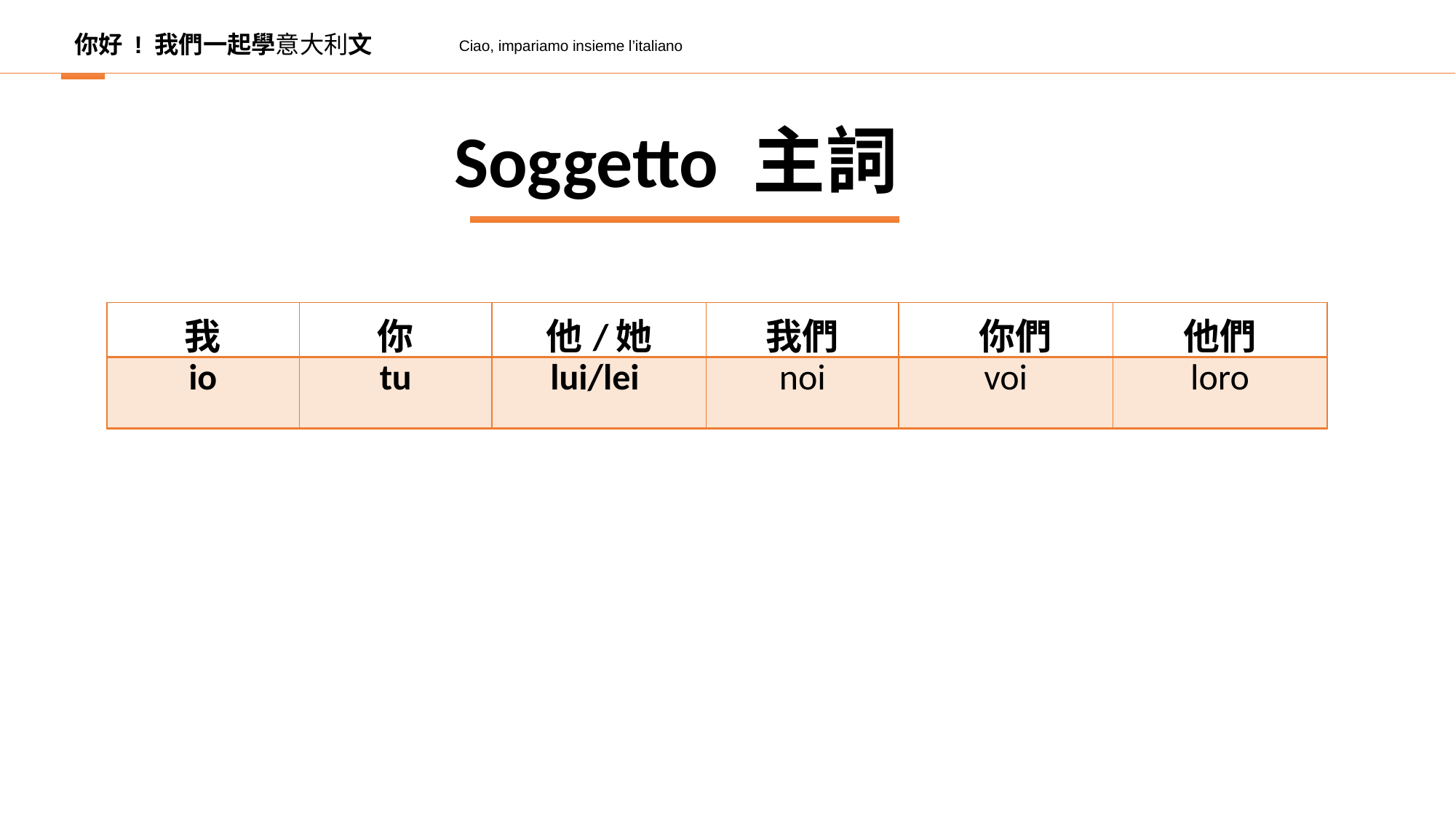

你好 ! 我們一起學意大利文
Ciao, impariamo insieme l’italiano

Soggetto 主詞

| 我 | 你 | 他/她 | 我們 | 你們 | 他們 |
| --- | --- | --- | --- | --- | --- |
| io | tu | lui/lei | noi | voi | loro |